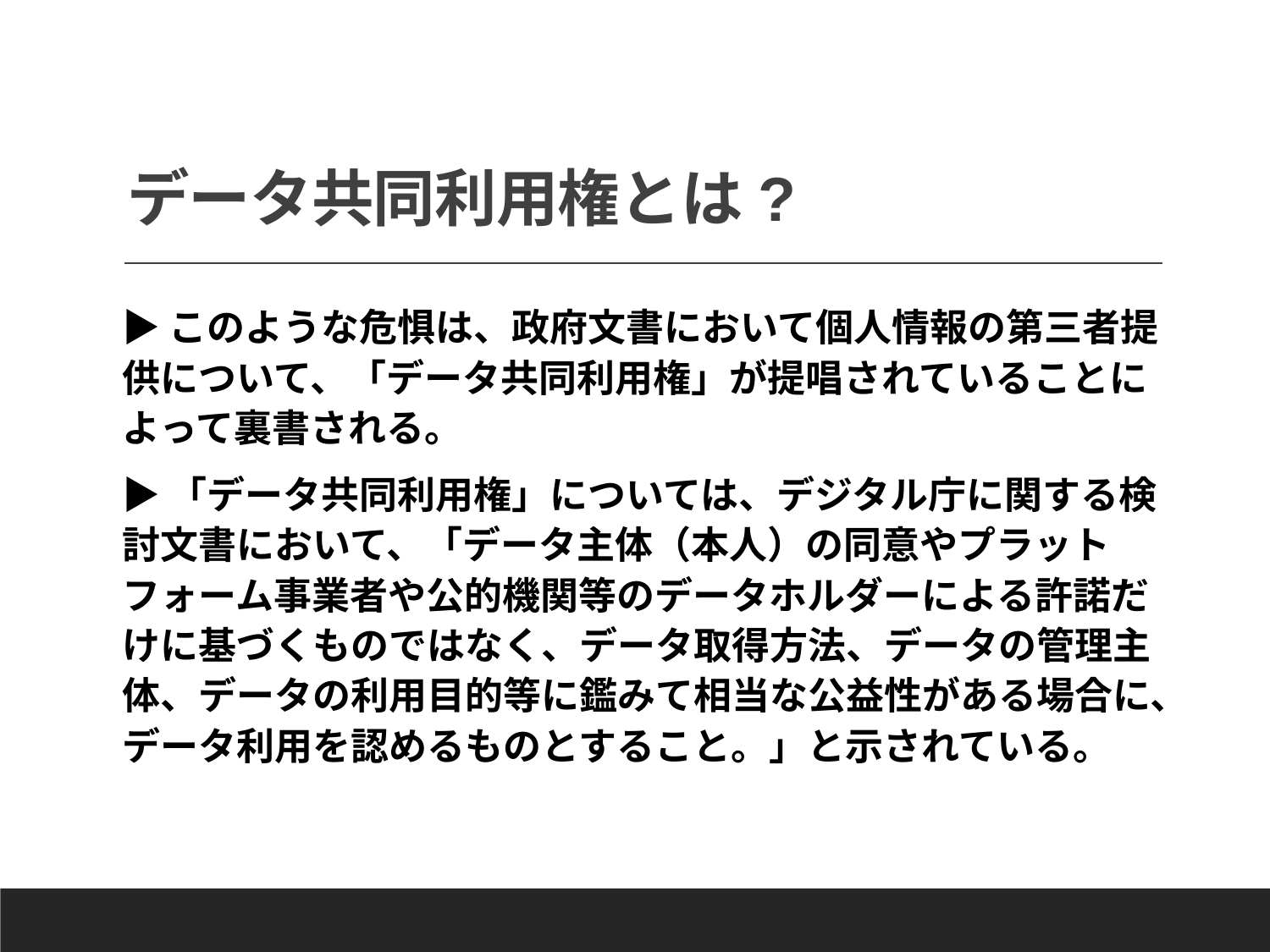

# データ共同利用権とは?
▶このような危惧は、政府文書において個人情報の第三者提供について、「データ共同利用権」が提唱されていることによって裏書される。
▶「データ共同利用権」については、デジタル庁に関する検討文書において、「データ主体（本人）の同意やプラットフォーム事業者や公的機関等のデータホルダーによる許諾だけに基づくものではなく、データ取得方法、データの管理主体、データの利用目的等に鑑みて相当な公益性がある場合に、データ利用を認めるものとすること。」と示されている。